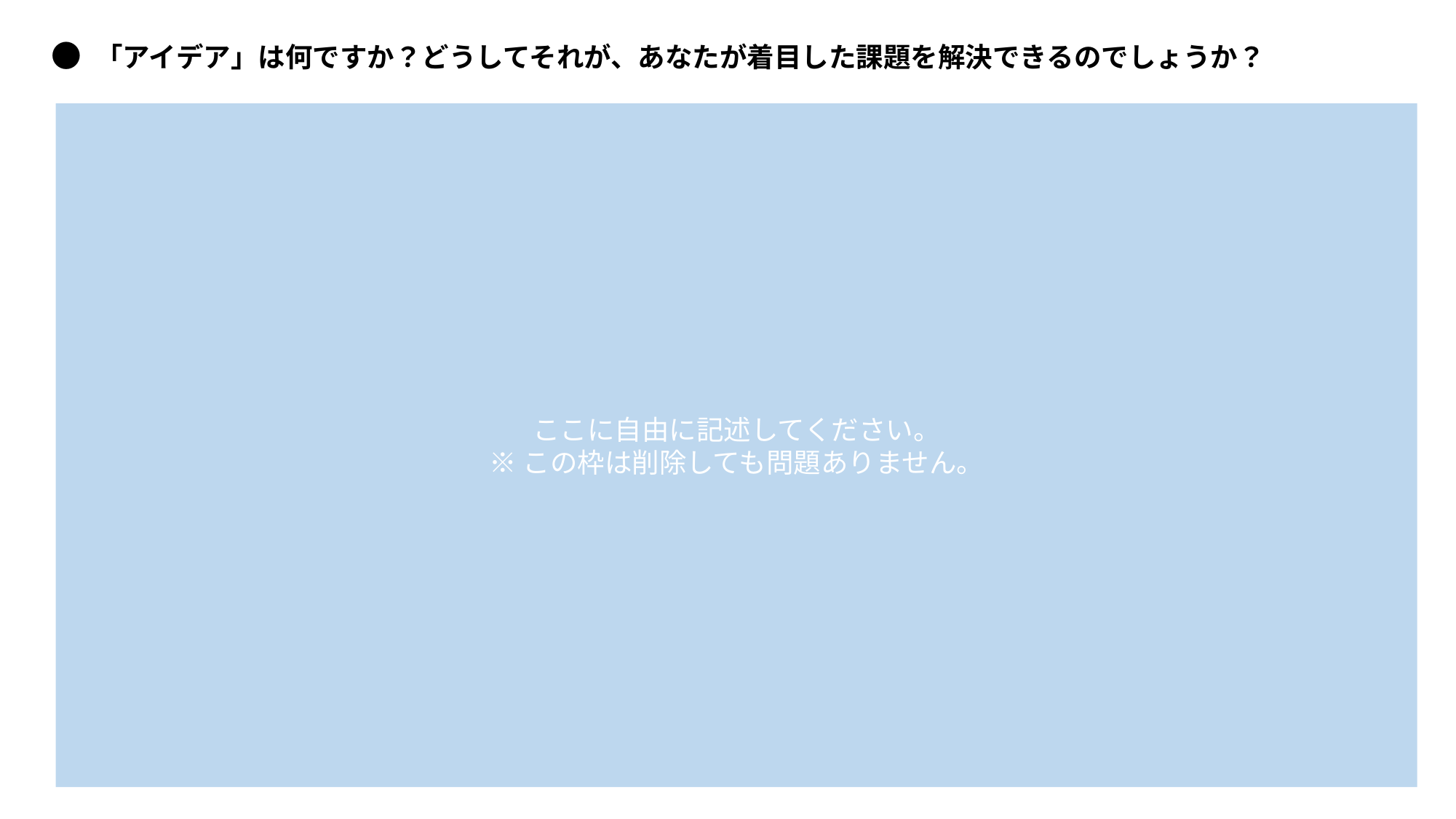

● 「アイデア」は何ですか？どうしてそれが、あなたが着目した課題を解決できるのでしょうか？

ここに自由に記述してください。
※この枠は削除しても問題ありません。